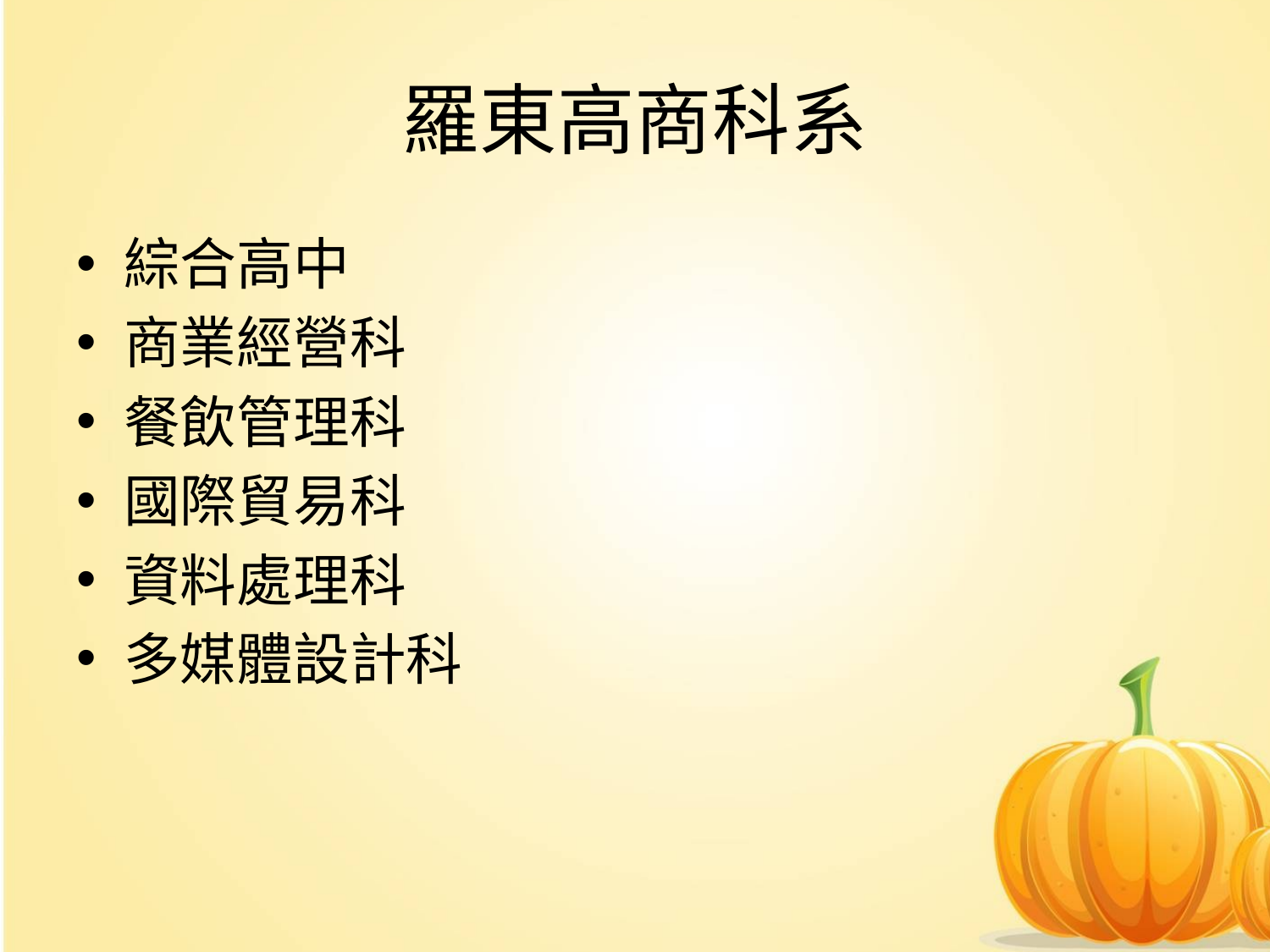

# 羅東高商科系
綜合高中
商業經營科
餐飲管理科
國際貿易科
資料處理科
多媒體設計科